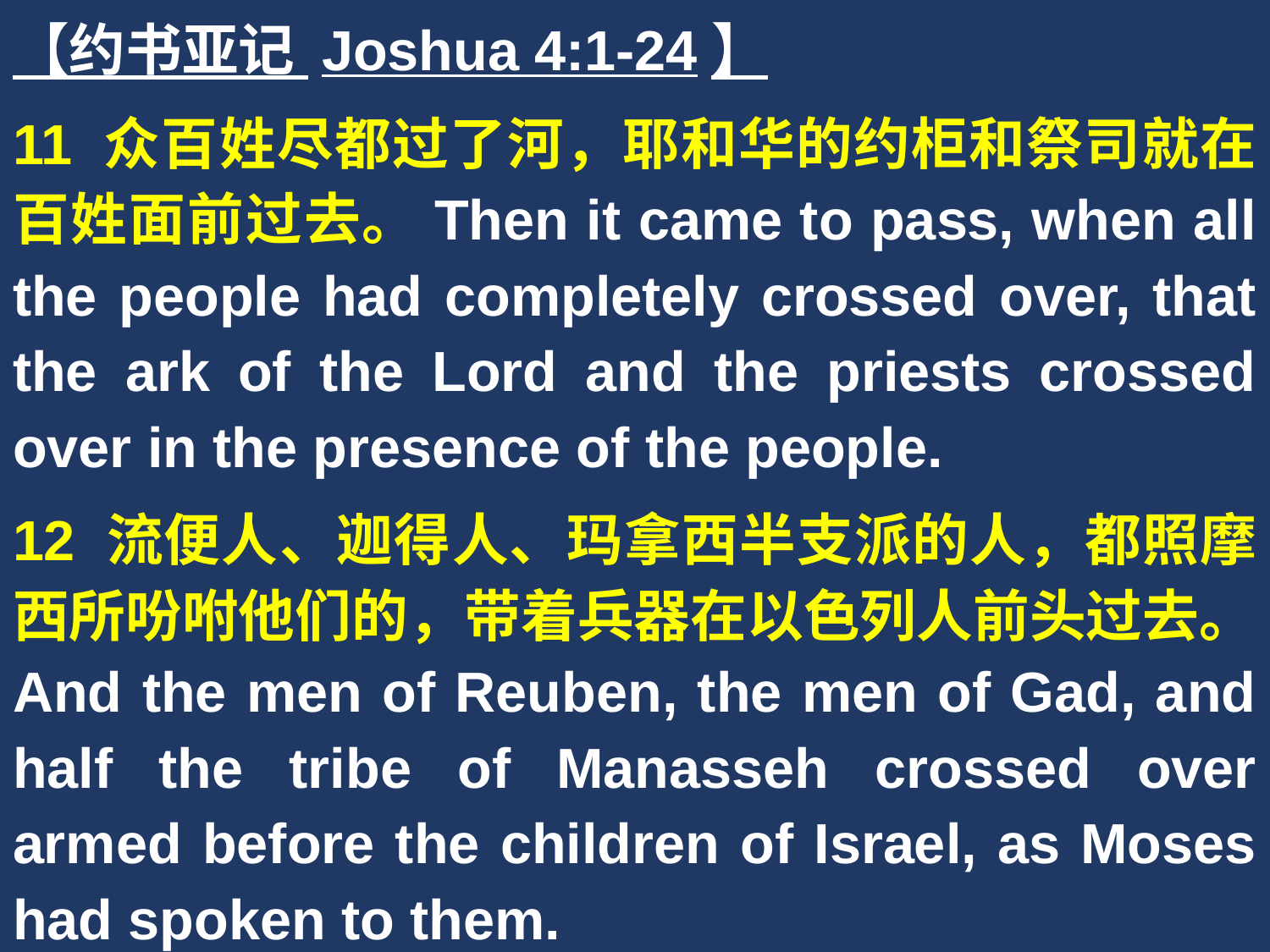

【约书亚记 Joshua 4:1-24】
11 众百姓尽都过了河，耶和华的约柜和祭司就在百姓面前过去。Then it came to pass, when all the people had completely crossed over, that the ark of the Lord and the priests crossed over in the presence of the people.
12 流便人、迦得人、玛拿西半支派的人，都照摩西所吩咐他们的，带着兵器在以色列人前头过去。And the men of Reuben, the men of Gad, and half the tribe of Manasseh crossed over armed before the children of Israel, as Moses had spoken to them.